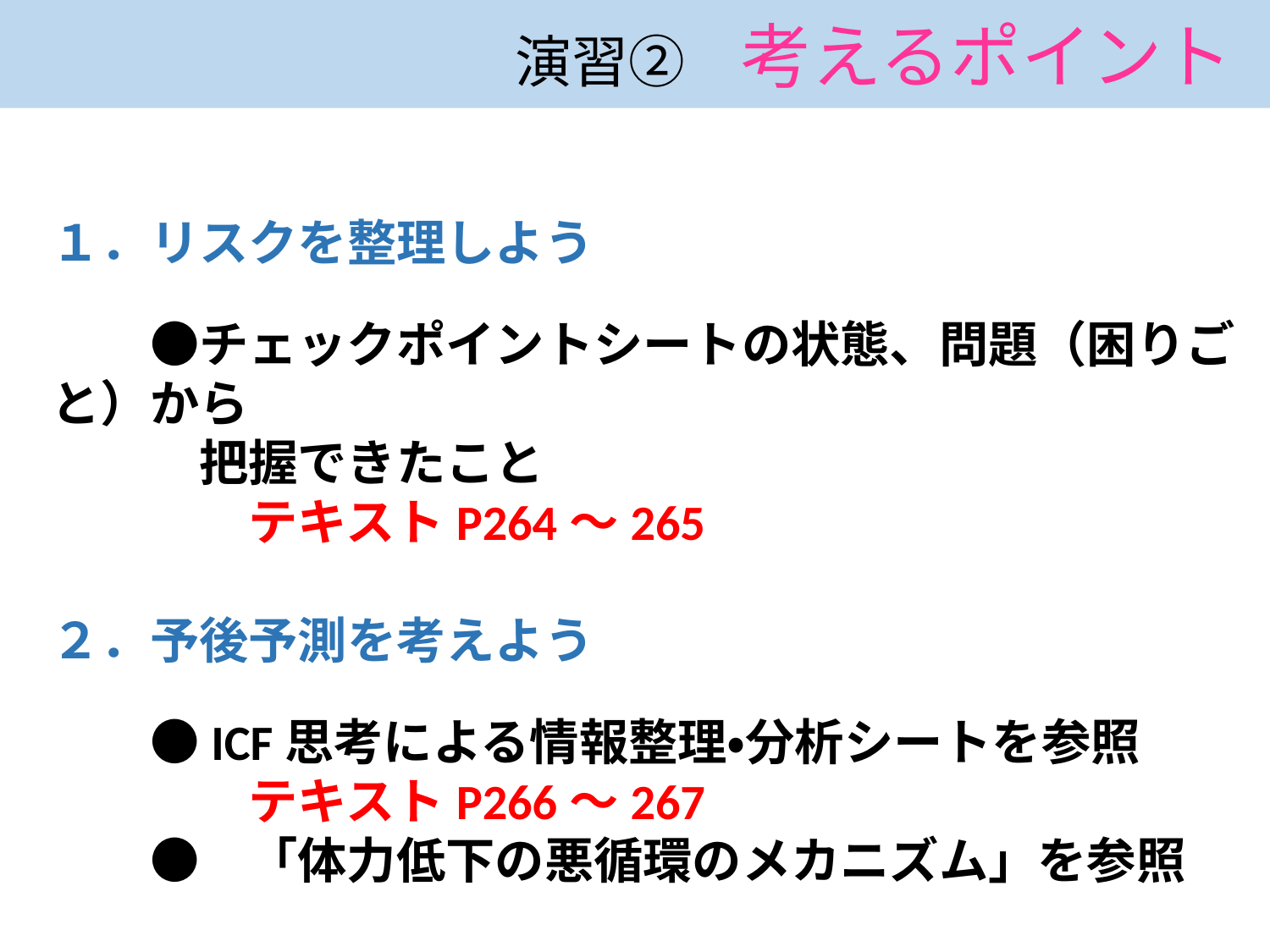

演習②　考えるポイント
１．リスクを整理しよう

　　●チェックポイントシートの状態、問題（困りごと）から
　　　把握できたこと
　　　　テキストP264～265

２．予後予測を考えよう

　　●ICF思考による情報整理・分析シートを参照
　　　　テキストP266～267
　　●　「体力低下の悪循環のメカニズム」を参照
　　　　テキストP238